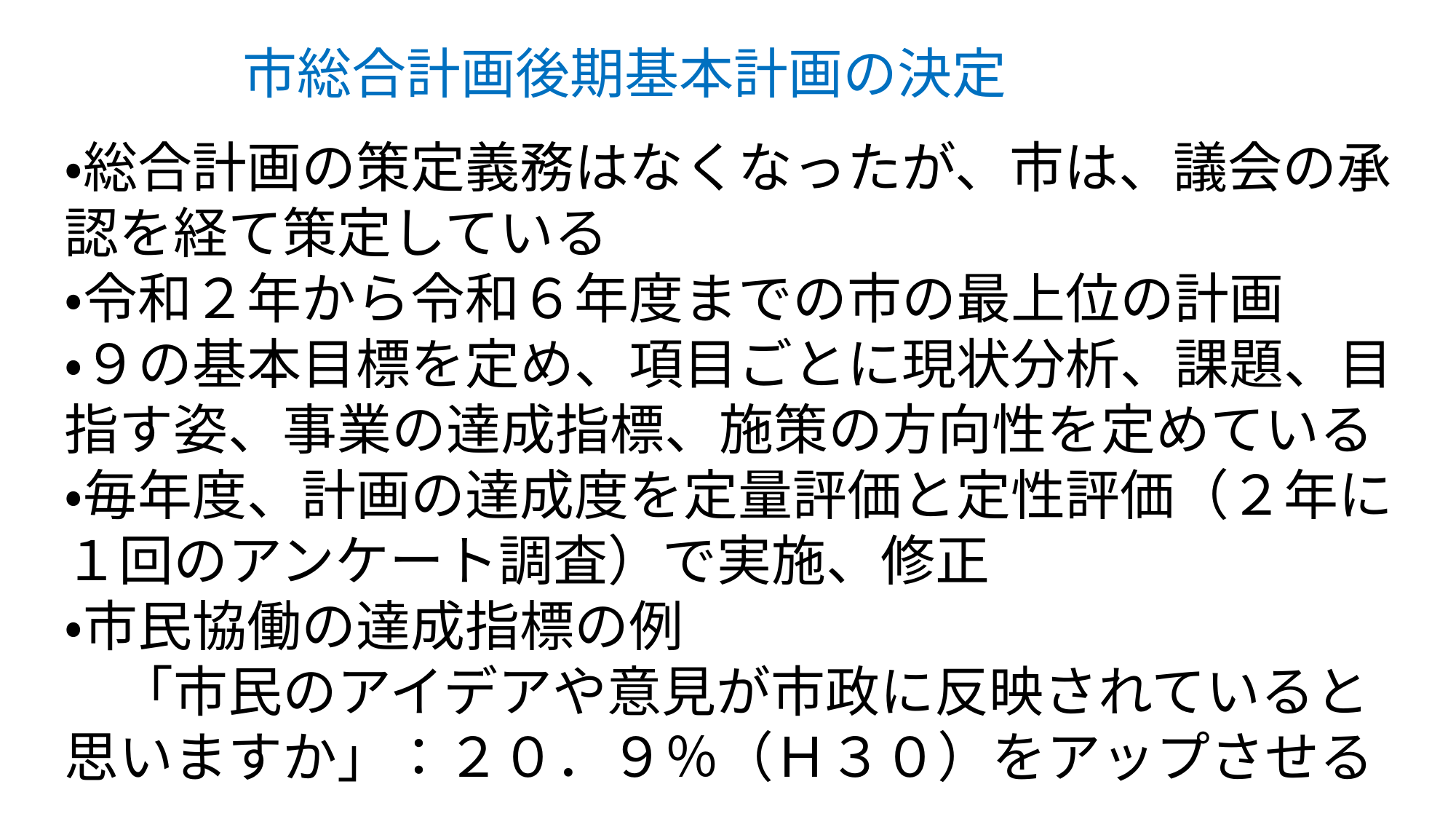

市総合計画後期基本計画の決定
・総合計画の策定義務はなくなったが、市は、議会の承認を経て策定している
・令和２年から令和６年度までの市の最上位の計画
・９の基本目標を定め、項目ごとに現状分析、課題、目指す姿、事業の達成指標、施策の方向性を定めている
・毎年度、計画の達成度を定量評価と定性評価（２年に１回のアンケート調査）で実施、修正
・市民協働の達成指標の例
　「市民のアイデアや意見が市政に反映されていると思いますか」：２０．９％（Ｈ３０）をアップさせる